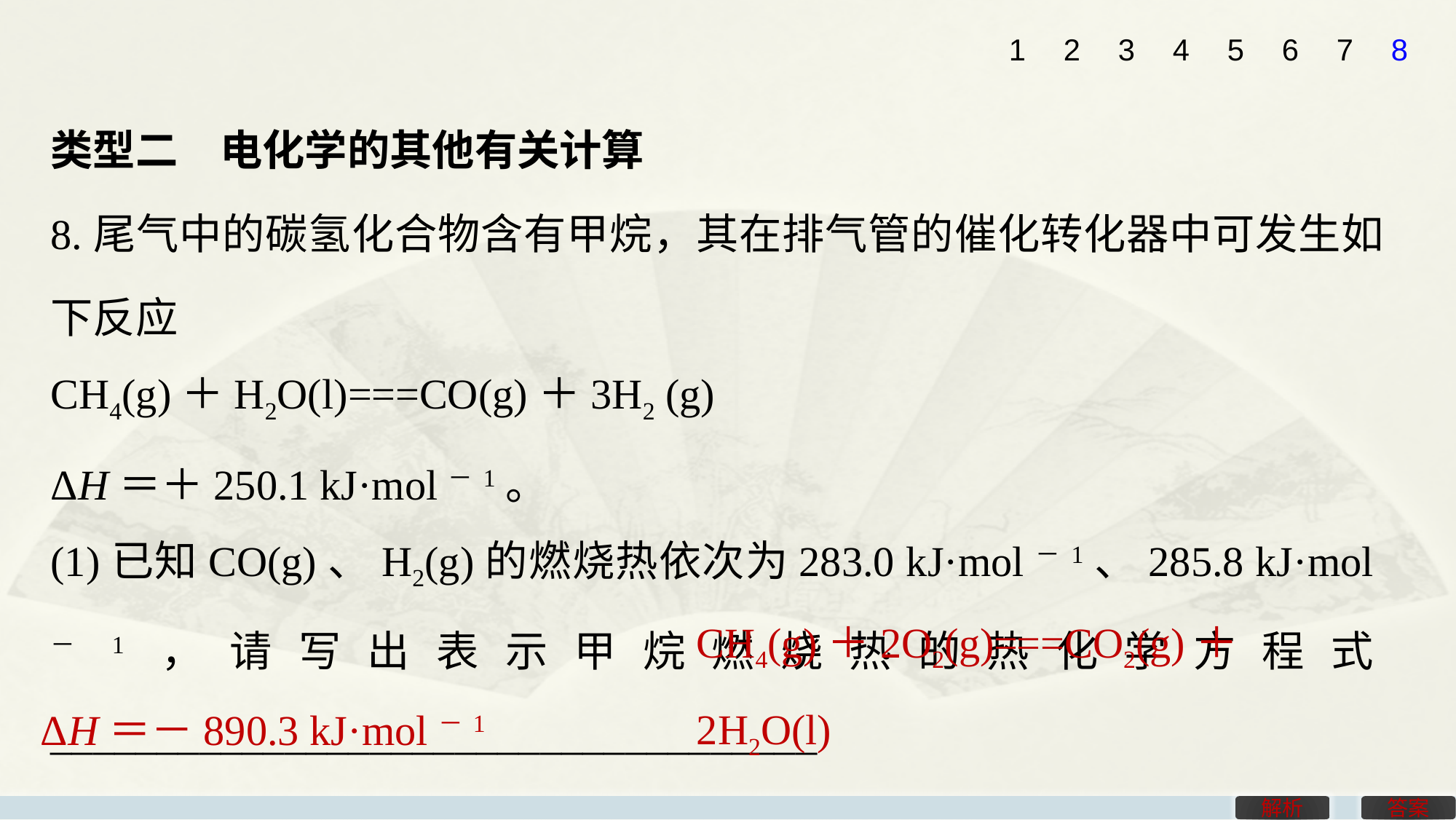

1
2
3
4
5
6
7
8
类型二　电化学的其他有关计算
8.尾气中的碳氢化合物含有甲烷，其在排气管的催化转化器中可发生如下反应
CH4(g)＋H2O(l)===CO(g)＋3H2 (g)
ΔH＝＋250.1 kJ·mol－1。
(1)已知CO(g)、H2(g)的燃烧热依次为283.0 kJ·mol－1、285.8 kJ·mol－1，请写出表示甲烷燃烧热的热化学方程式____________________________________
_____________________。
CH4(g)＋2O2(g)===CO2(g)＋2H2O(l)
ΔH＝－890.3 kJ·mol－1

解析
答案